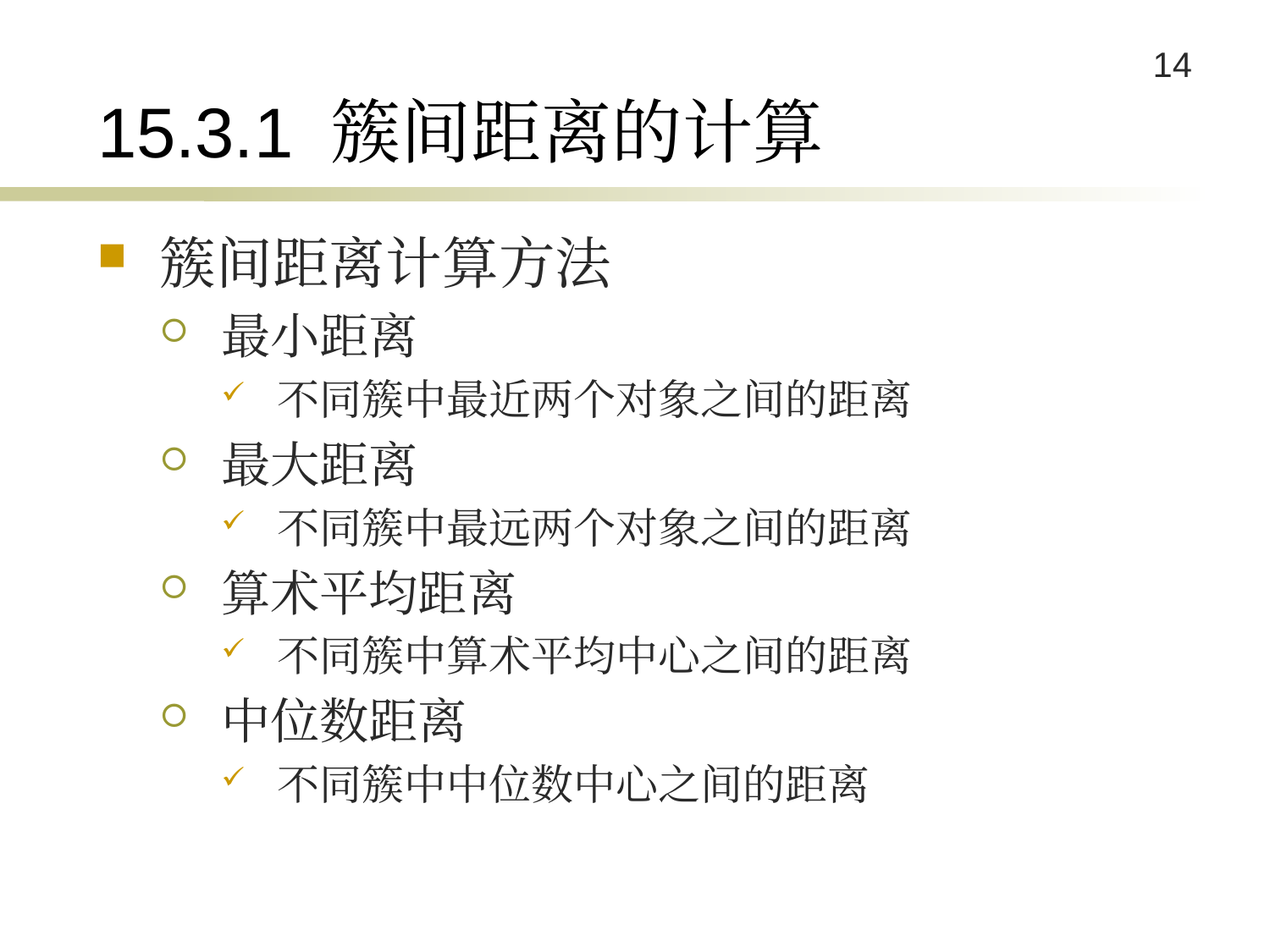

# 15.3.1 簇间距离的计算
簇间距离计算方法
最小距离
不同簇中最近两个对象之间的距离
最大距离
不同簇中最远两个对象之间的距离
算术平均距离
不同簇中算术平均中心之间的距离
中位数距离
不同簇中中位数中心之间的距离